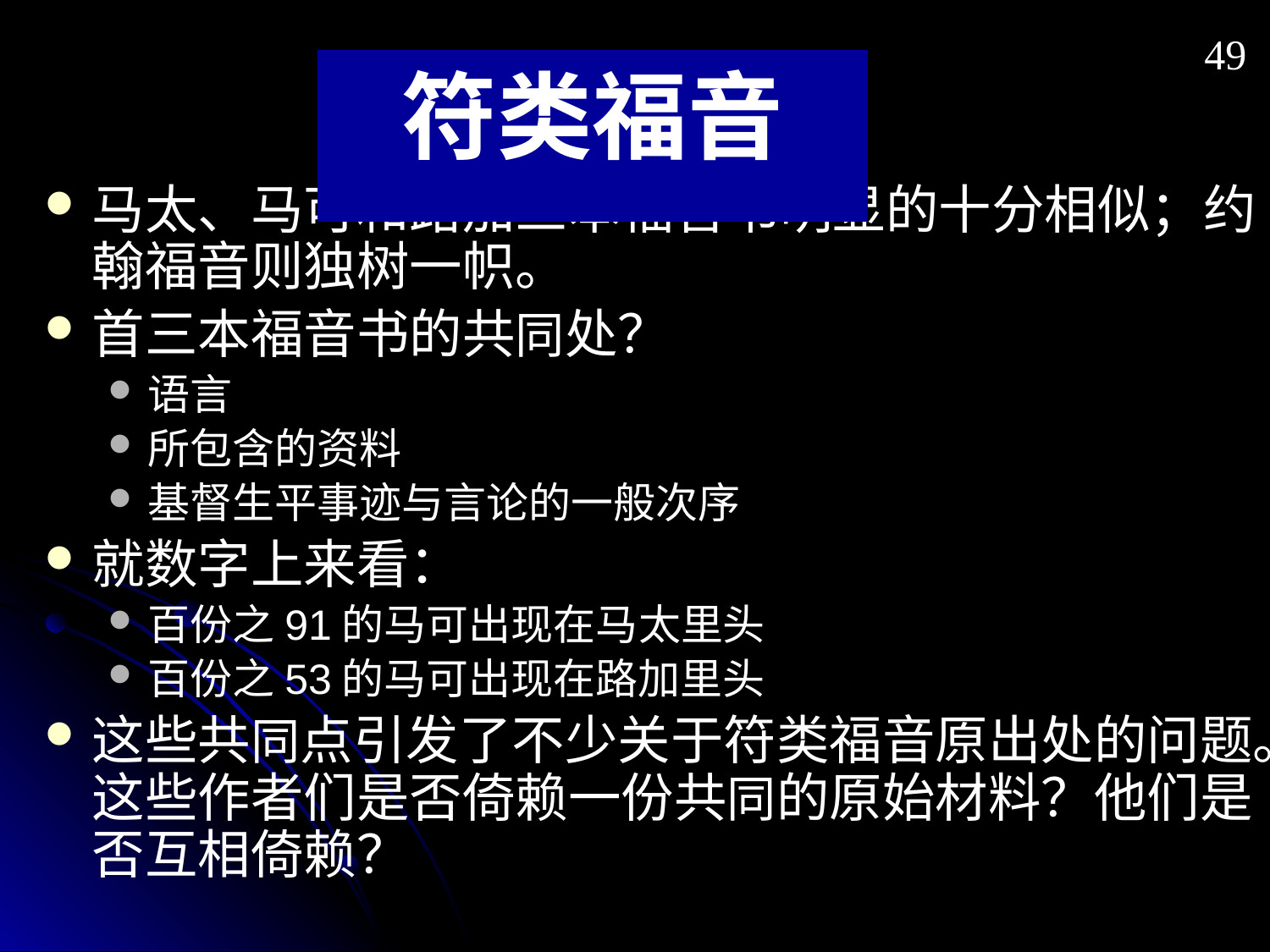

49
# 符类福音
马太、马可和路加三本福音书明显的十分相似；约翰福音则独树一帜。
首三本福音书的共同处？
语言
所包含的资料
基督生平事迹与言论的一般次序
就数字上来看：
百份之91的马可出现在马太里头
百份之53的马可出现在路加里头
这些共同点引发了不少关于符类福音原出处的问题。这些作者们是否倚赖一份共同的原始材料？他们是否互相倚赖？